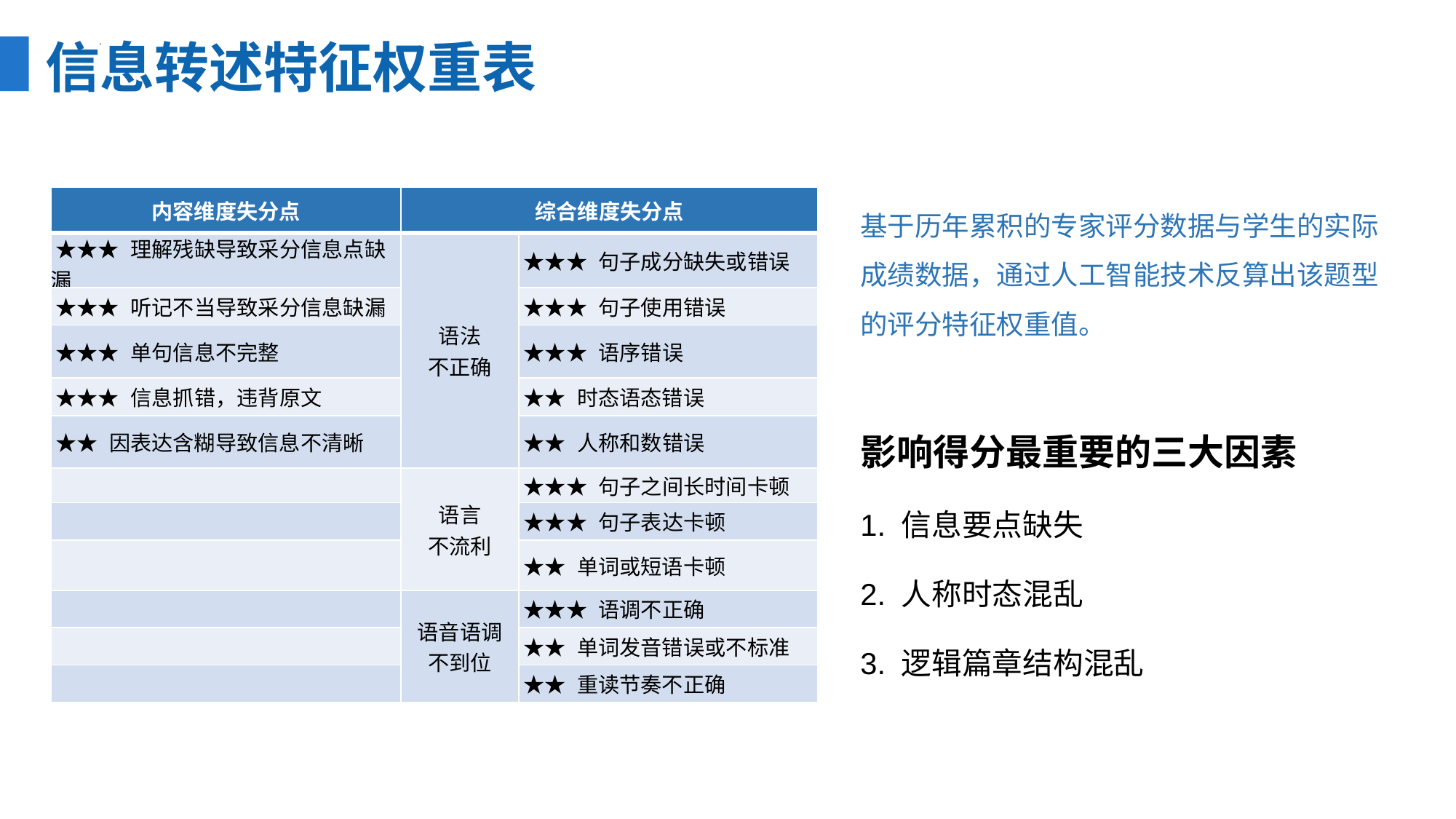

信息转述特征权重表

| 内容维度失分点 | 综合维度失分点 |  |
| --- | --- | --- |
| ★★★ 理解残缺导致采分信息点缺漏 | 语法 不正确 | ★★★ 句子成分缺失或错误 |
| ★★★ 听记不当导致采分信息缺漏 |  | ★★★ 句子使用错误 |
| ★★★ 单句信息不完整 |  | ★★★ 语序错误 |
| ★★★ 信息抓错，违背原文 |  | ★★ 时态语态错误 |
| ★★ 因表达含糊导致信息不清晰 |  | ★★ 人称和数错误 |
|  | 语言 不流利 | ★★★ 句子之间长时间卡顿 |
|  |  | ★★★ 句子表达卡顿 |
|  |  | ★★ 单词或短语卡顿 |
|  | 语音语调 不到位 | ★★★ 语调不正确 |
|  |  | ★★ 单词发音错误或不标准 |
|  |  | ★★ 重读节奏不正确 |
基于历年累积的专家评分数据与学生的实际成绩数据，通过人工智能技术反算出该题型的评分特征权重值。
影响得分最重要的三大因素
1. 信息要点缺失
2. 人称时态混乱
3. 逻辑篇章结构混乱